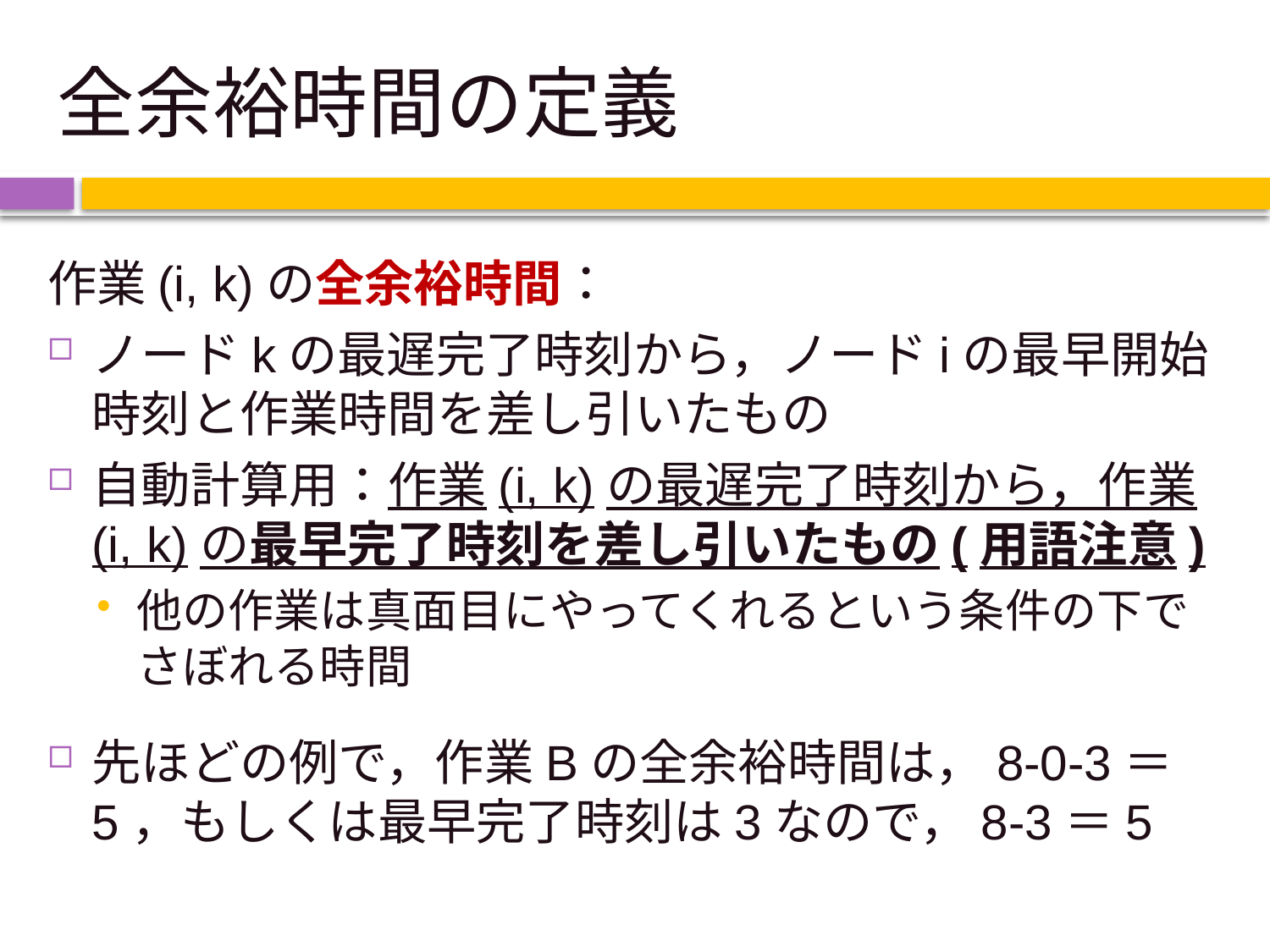

# 全余裕時間の定義
作業(i, k)の全余裕時間：
ノードkの最遅完了時刻から，ノードiの最早開始時刻と作業時間を差し引いたもの
自動計算用：作業(i, k)の最遅完了時刻から，作業(i, k)の最早完了時刻を差し引いたもの(用語注意)
他の作業は真面目にやってくれるという条件の下でさぼれる時間

先ほどの例で，作業Bの全余裕時間は，8-0-3＝5，もしくは最早完了時刻は3なので，8-3＝5